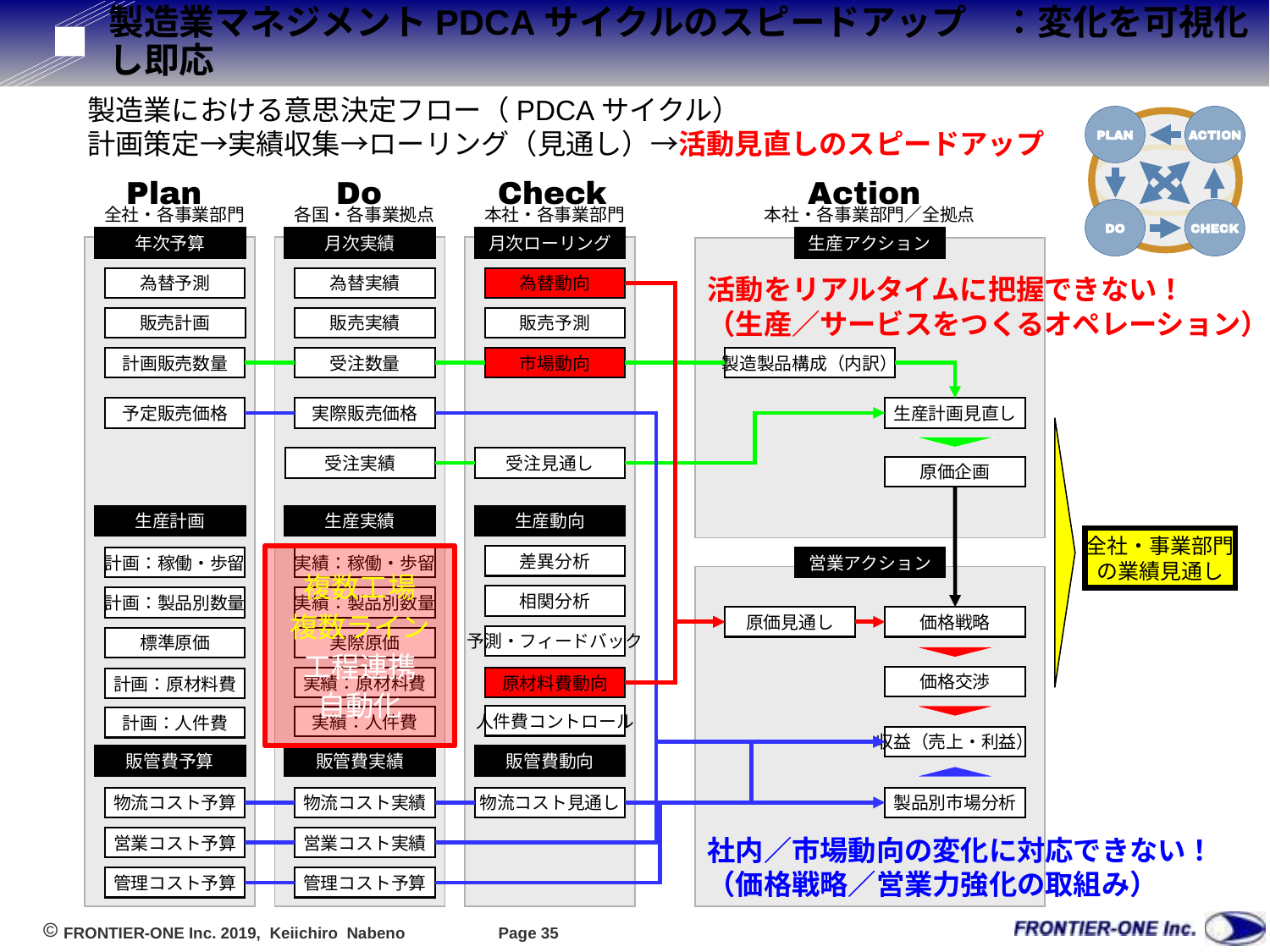

製造業マネジメントPDCAサイクルのスピードアップ　：変化を可視化し即応
製造業における意思決定フロー（PDCAサイクル）
計画策定→実績収集→ローリング（見通し）→活動見直しのスピードアップ
PLAN
ACTION

DO
CHECK

Plan
Do
Check
Action
全社・各事業部門
各国・各事業拠点
本社・各事業部門
本社・各事業部門／全拠点
年次予算
月次実績
月次ローリング
生産アクション

活動をリアルタイムに把握できない！
（生産／サービスをつくるオペレーション）
為替予測
為替実績
為替動向
販売計画
販売実績
販売予測
計画販売数量
受注数量
市場動向
製造製品構成（内訳）
予定販売価格
実際販売価格
生産計画見直し

受注実績
受注見通し
原価企画
生産計画
生産実績
生産動向
全社・事業部門
の業績見通し

複数工場
複数ライン
工程連携
自動化
差異分析
計画：稼働・歩留
実績：稼働・歩留
営業アクション

相関分析
計画：製品別数量
実績：製品別数量
原価見通し
価格戦略
予測・フィードバック
標準原価
実際原価

価格交渉
実績：原材料費
原材料費動向
計画：原材料費

人件費コントロール
実績：人件費
計画：人件費
収益（売上・利益）
販管費予算
販管費実績
販管費動向

物流コスト予算
物流コスト実績
物流コスト見通し
製品別市場分析
社内／市場動向の変化に対応できない！
（価格戦略／営業力強化の取組み）
営業コスト予算
営業コスト実績
管理コスト予算
管理コスト予算